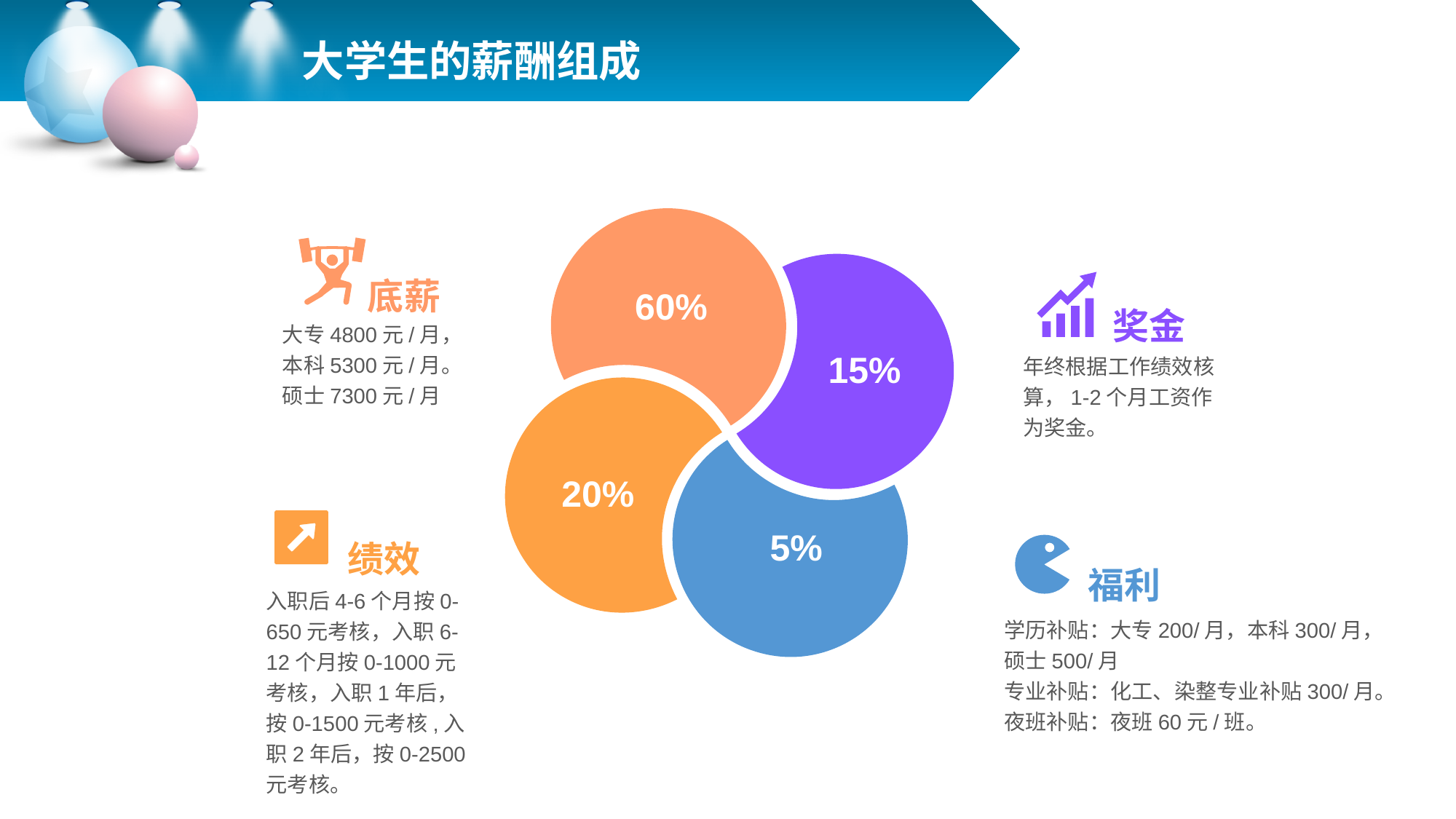

大学生的薪酬组成

底薪

奖金
60%
大专4800元/月，本科5300元/月。硕士7300元/月
15%
年终根据工作绩效核算，1-2个月工资作为奖金。

20%
绩效

5%

福利
入职后4-6个月按0-650元考核，入职6-12个月按0-1000元考核，入职1年后，按0-1500元考核,入职2年后，按0-2500元考核。
学历补贴：大专200/月，本科300/月，硕士500/月
专业补贴：化工、染整专业补贴300/月。夜班补贴：夜班60元/班。